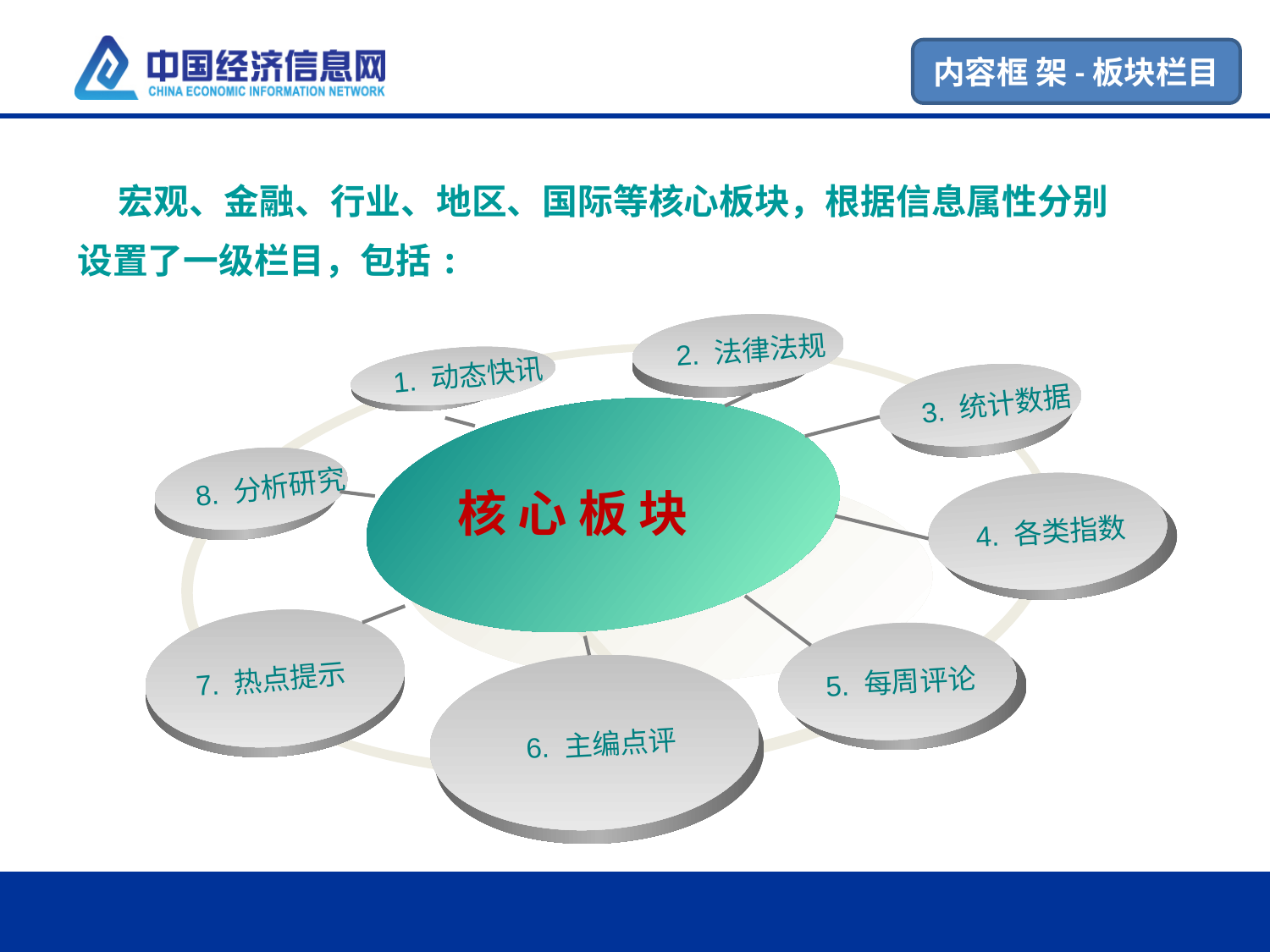

内容框 架-板块栏目
    宏观、金融、行业、地区、国际等核心板块，根据信息属性分别设置了一级栏目，包括:
2. 法律法规

1. 动态快讯

8. 分析研究

核 心 板 块

7. 热点提示

5. 每周评论

    6. 主编点评

3. 统计数据

4. 各类指数